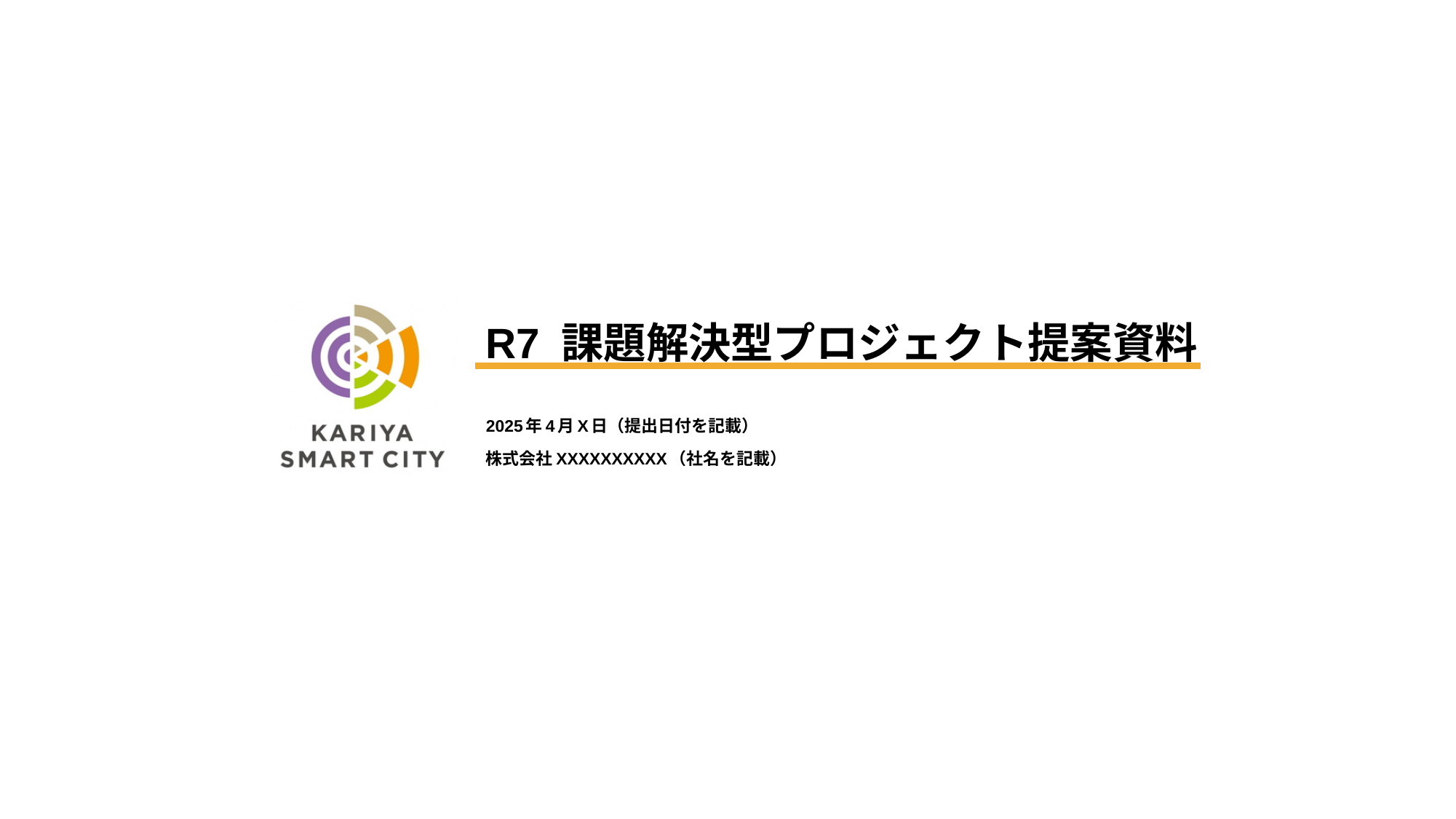

R7 課題解決型プロジェクト提案資料
2025年4月X日（提出日付を記載）
株式会社XXXXXXXXXX（社名を記載）